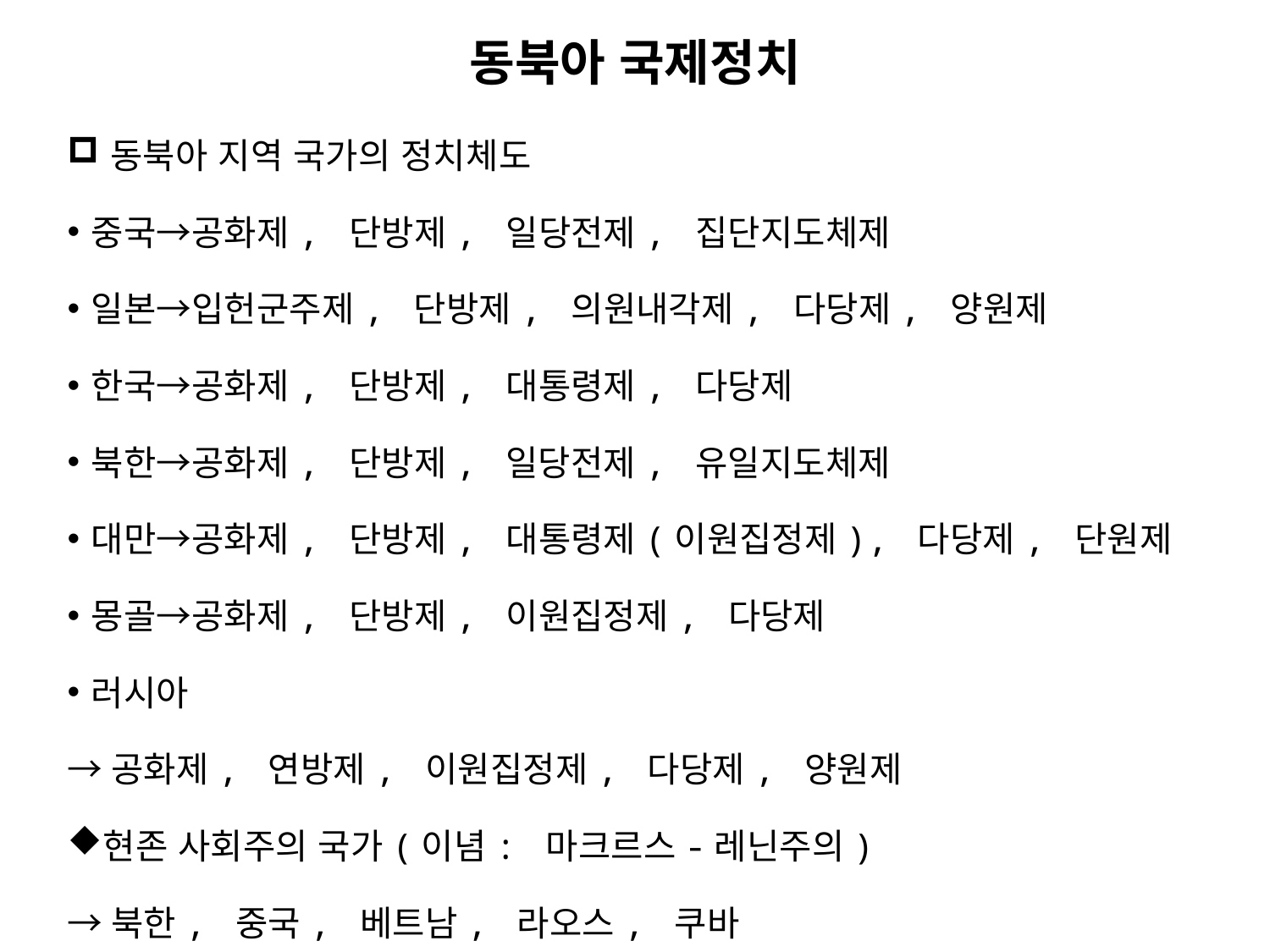

동북아 국제정치
동북아 지역 국가의 정치체도
중국→공화제, 단방제, 일당전제, 집단지도체제
일본→입헌군주제, 단방제, 의원내각제, 다당제, 양원제
한국→공화제, 단방제, 대통령제, 다당제
북한→공화제, 단방제, 일당전제, 유일지도체제
대만→공화제, 단방제, 대통령제(이원집정제), 다당제, 단원제
몽골→공화제, 단방제, 이원집정제, 다당제
러시아
→공화제, 연방제, 이원집정제, 다당제, 양원제
현존 사회주의 국가(이념: 마크르스-레닌주의)
→북한, 중국, 베트남, 라오스, 쿠바